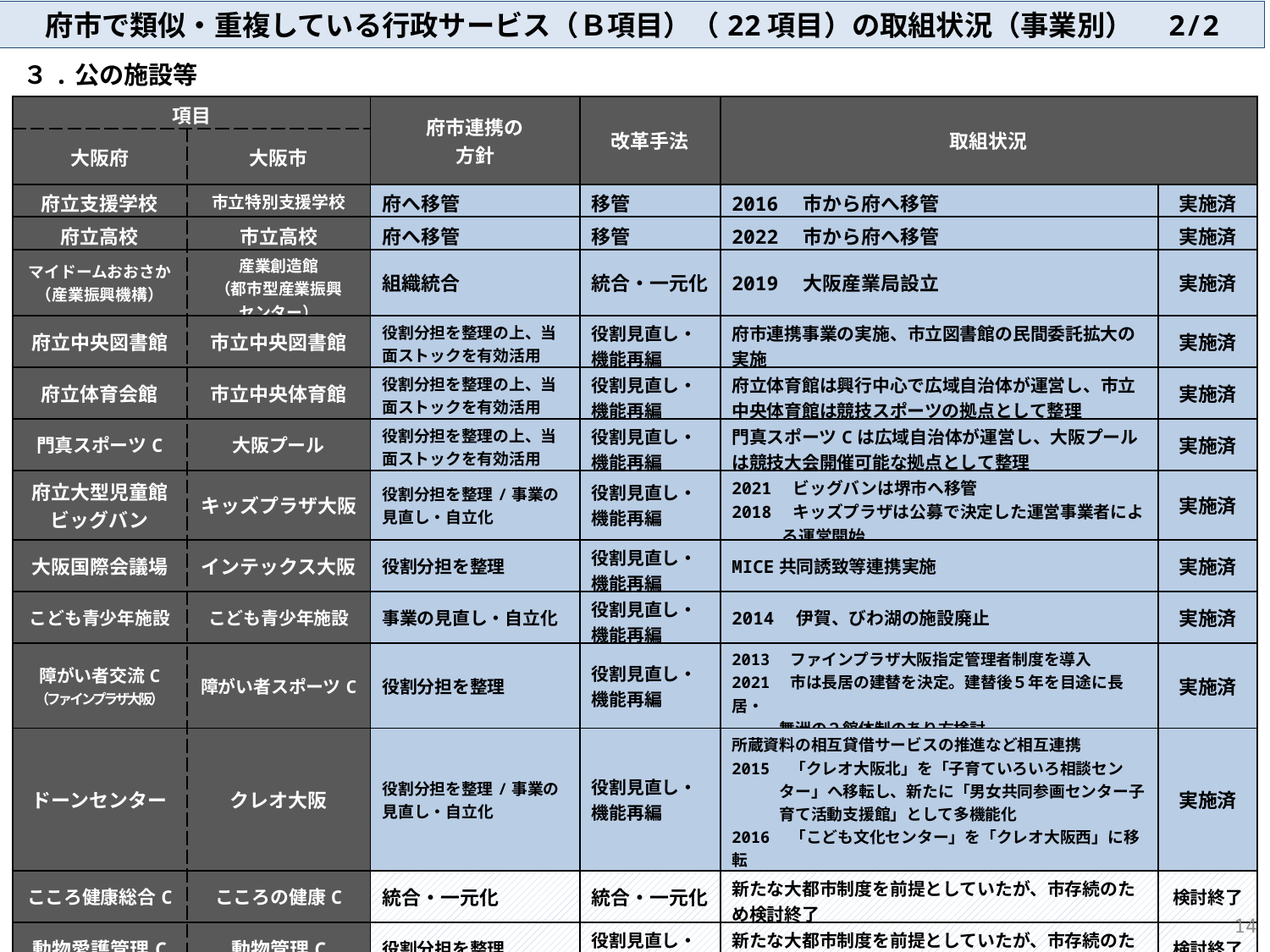

府市で類似・重複している行政サービス（Ｂ項目）（22項目）の取組状況（事業別）　2/2
３.公の施設等
| 項目 |  | 府市連携の 方針 | 改革手法 | 取組状況 |  |
| --- | --- | --- | --- | --- | --- |
| 大阪府 | 大阪市 |  |  |  |  |
| 府立支援学校 | 市立特別支援学校 | 府へ移管 | 移管 | 2016　市から府へ移管 | 実施済 |
| 府立高校 | 市立高校 | 府へ移管 | 移管 | 2022　市から府へ移管 | 実施済 |
| マイドームおおさか （産業振興機構） | 産業創造館 （都市型産業振興 センター） | 組織統合 | 統合・一元化 | 2019　大阪産業局設立 | 実施済 |
| 府立中央図書館 | 市立中央図書館 | 役割分担を整理の上、当面ストックを有効活用 | 役割見直し・機能再編 | 府市連携事業の実施、市立図書館の民間委託拡大の実施 | 実施済 |
| 府立体育会館 | 市立中央体育館 | 役割分担を整理の上、当面ストックを有効活用 | 役割見直し・機能再編 | 府立体育館は興行中心で広域自治体が運営し、市立中央体育館は競技スポーツの拠点として整理 | 実施済 |
| 門真スポーツC | 大阪プール | 役割分担を整理の上、当面ストックを有効活用 | 役割見直し・機能再編 | 門真スポーツCは広域自治体が運営し、大阪プールは競技大会開催可能な拠点として整理 | 実施済 |
| 府立大型児童館ビッグバン | キッズプラザ大阪 | 役割分担を整理/事業の見直し・自立化 | 役割見直し・機能再編 | 2021　ビッグバンは堺市へ移管 2018　キッズプラザは公募で決定した運営事業者によ 　　　る運営開始 | 実施済 |
| 大阪国際会議場 | インテックス大阪 | 役割分担を整理 | 役割見直し・機能再編 | MICE共同誘致等連携実施 | 実施済 |
| こども青少年施設 | こども青少年施設 | 事業の見直し・自立化 | 役割見直し・機能再編 | 2014　伊賀、びわ湖の施設廃止 | 実施済 |
| 障がい者交流C （ファインプラザ大阪） | 障がい者スポーツC | 役割分担を整理 | 役割見直し・機能再編 | 2013　ファインプラザ大阪指定管理者制度を導入 2021　市は長居の建替を決定。建替後５年を目途に長居・ 　　　舞洲の２館体制のあり方検討 | 実施済 |
| ドーンセンター | クレオ大阪 | 役割分担を整理/事業の見直し・自立化 | 役割見直し・機能再編 | 所蔵資料の相互貸借サービスの推進など相互連携 2015　「クレオ大阪北」を「子育ていろいろ相談セン 　　　ター」へ移転し、新たに「男女共同参画センター子 　　　育て活動支援館」として多機能化 2016　「こども文化センター」を「クレオ大阪西」に移転 　　　し複合化 | 実施済 |
| こころ健康総合C | こころの健康C | 統合・一元化 | 統合・一元化 | 新たな大都市制度を前提としていたが、市存続のため検討終了 | 検討終了 |
| 動物愛護管理C | 動物管理C | 役割分担を整理 | 役割見直し・機能再編 | 新たな大都市制度を前提としていたが、市存続のため検討終了 | 検討終了 |
14